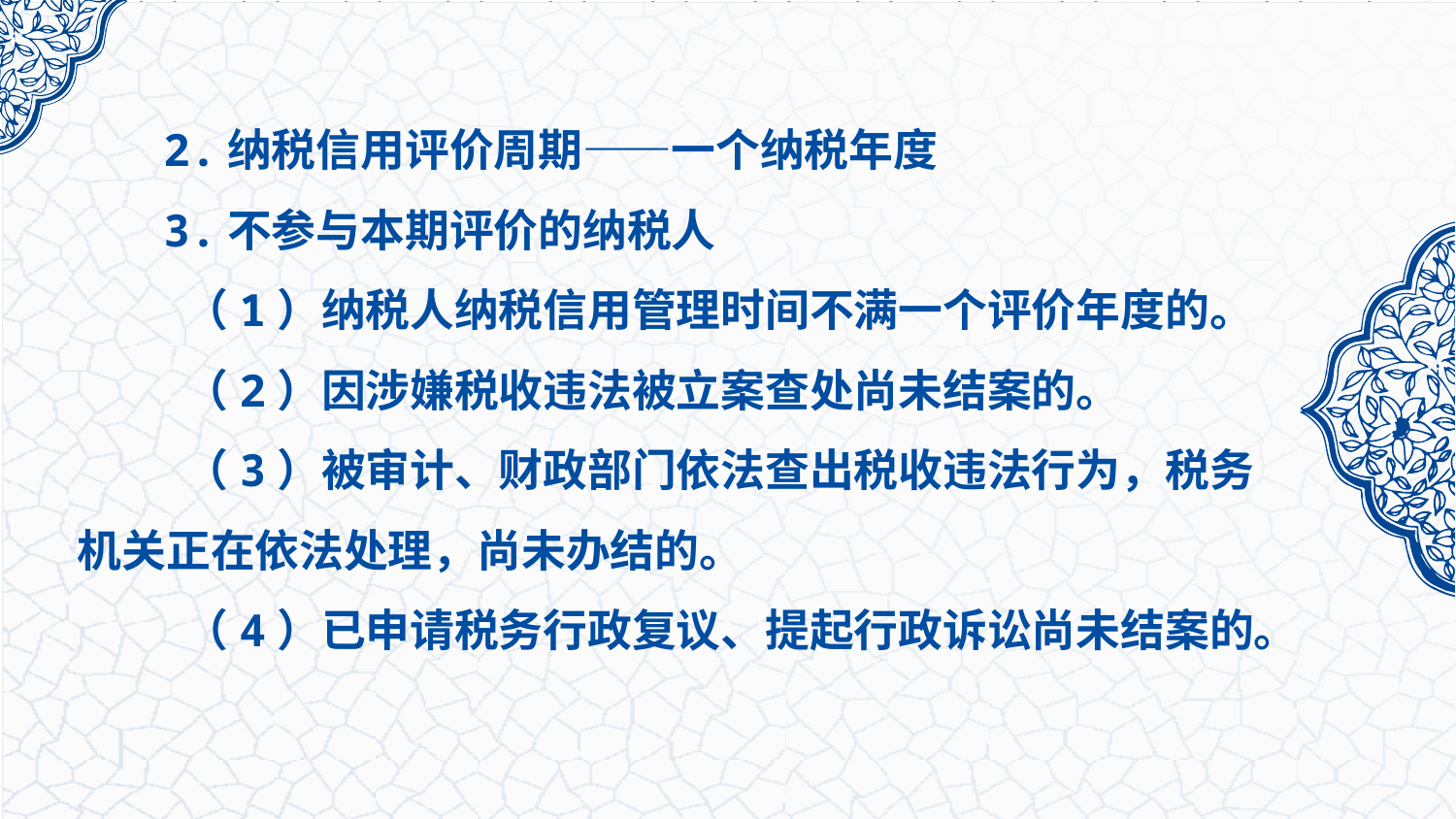

2.纳税信用评价周期——一个纳税年度
3.不参与本期评价的纳税人
 （1）纳税人纳税信用管理时间不满一个评价年度的。
 （2）因涉嫌税收违法被立案查处尚未结案的。
 （3）被审计、财政部门依法查出税收违法行为，税务机关正在依法处理，尚未办结的。
 （4）已申请税务行政复议、提起行政诉讼尚未结案的。